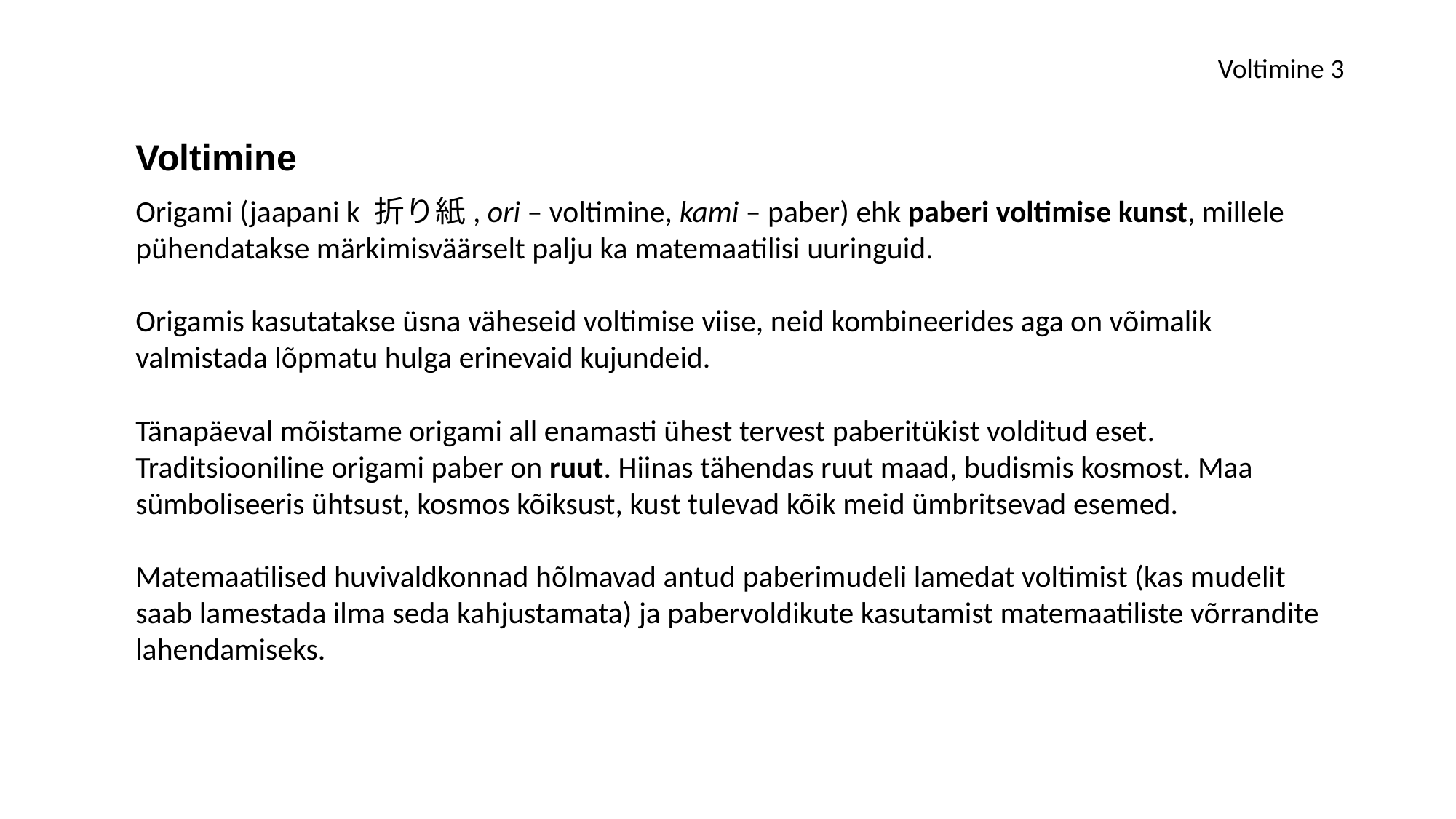

# Voltimine 3
Voltimine

Origami (jaapani k 折り紙, ori – voltimine, kami – paber) ehk paberi voltimise kunst, millele pühendatakse märkimisväärselt palju ka matemaatilisi uuringuid.
Origamis kasutatakse üsna väheseid voltimise viise, neid kombineerides aga on võimalik valmistada lõpmatu hulga erinevaid kujundeid.

Tänapäeval mõistame origami all enamasti ühest tervest paberitükist volditud eset. Traditsiooniline origami paber on ruut. Hiinas tähendas ruut maad, budismis kosmost. Maa sümboliseeris ühtsust, kosmos kõiksust, kust tulevad kõik meid ümbritsevad esemed.

Matemaatilised huvivaldkonnad hõlmavad antud paberimudeli lamedat voltimist (kas mudelit saab lamestada ilma seda kahjustamata) ja pabervoldikute kasutamist matemaatiliste võrrandite lahendamiseks.